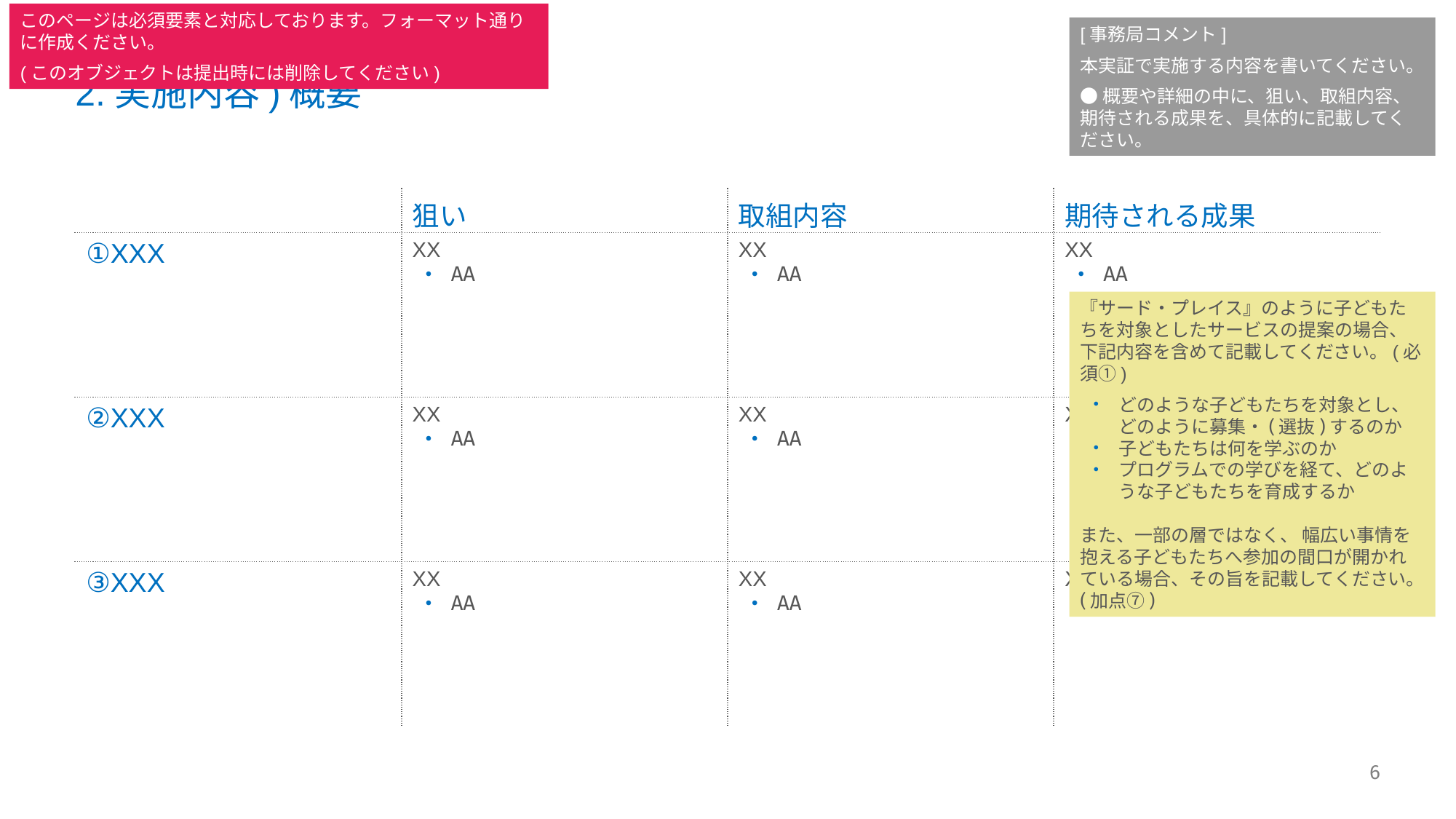

このページは必須要素と対応しております。フォーマット通りに作成ください。
(このオブジェクトは提出時には削除してください)
[事務局コメント]
本実証で実施する内容を書いてください。
●概要や詳細の中に、狙い、取組内容、期待される成果を、具体的に記載してください。
# 2.実施内容)概要
|  | 狙い | 取組内容 | 期待される成果 |
| --- | --- | --- | --- |
| ①XXX | XX AA | XX AA | XX AA |
| ②XXX | XX AA | XX AA | XX AA |
| ③XXX | XX AA | XX AA | XX AA |
『サード・プレイス』のように子どもたちを対象としたサービスの提案の場合、下記内容を含めて記載してください。(必須①)
どのような子どもたちを対象とし、どのように募集・(選抜)するのか
子どもたちは何を学ぶのか
プログラムでの学びを経て、どのような子どもたちを育成するか

また、一部の層ではなく、 幅広い事情を抱える子どもたちへ参加の間口が開かれている場合、その旨を記載してください。(加点⑦)